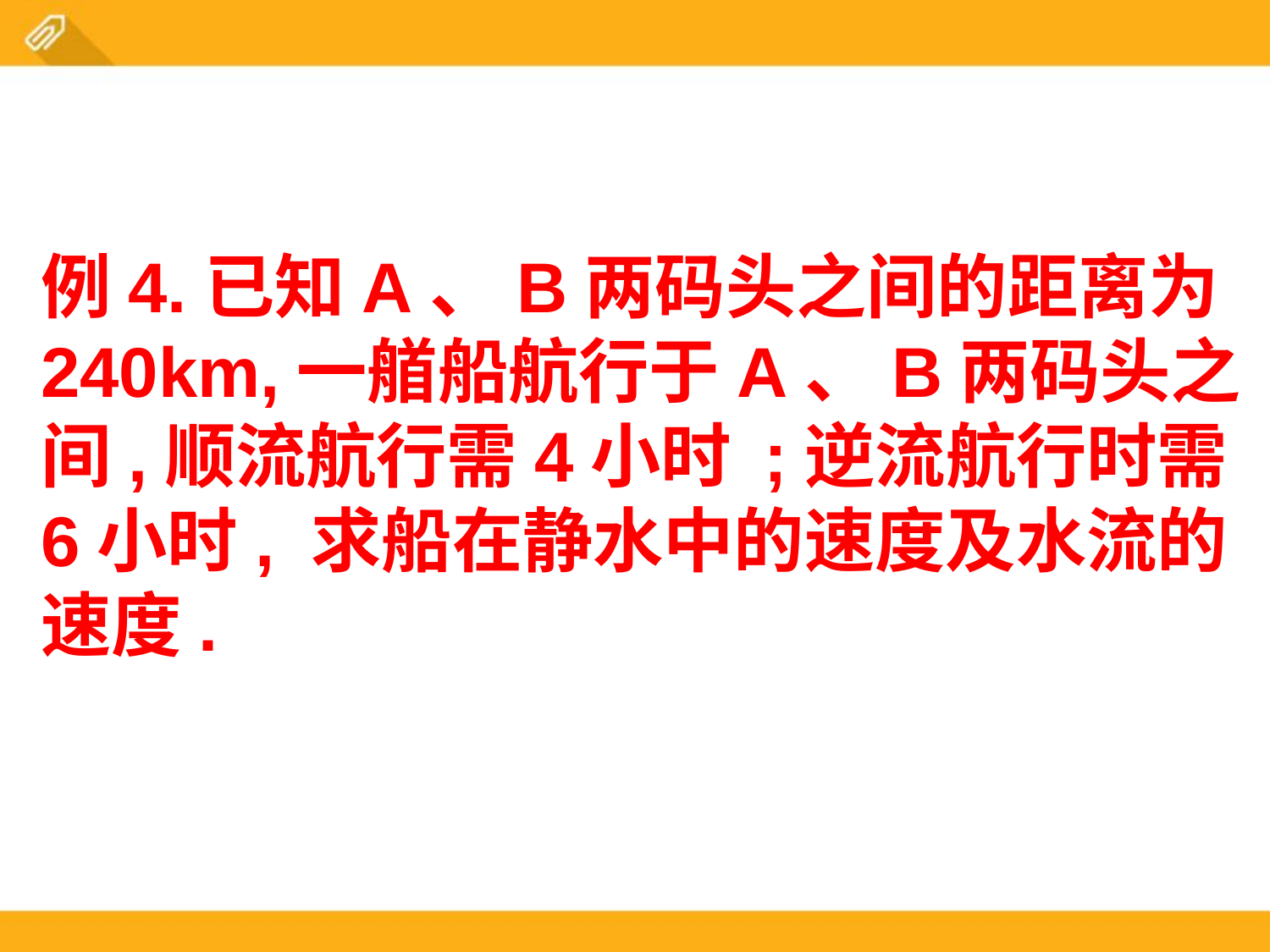

例4.已知A、B两码头之间的距离为240km,一艏船航行于A、B两码头之间,顺流航行需4小时 ;逆流航行时需6小时, 求船在静水中的速度及水流的速度.